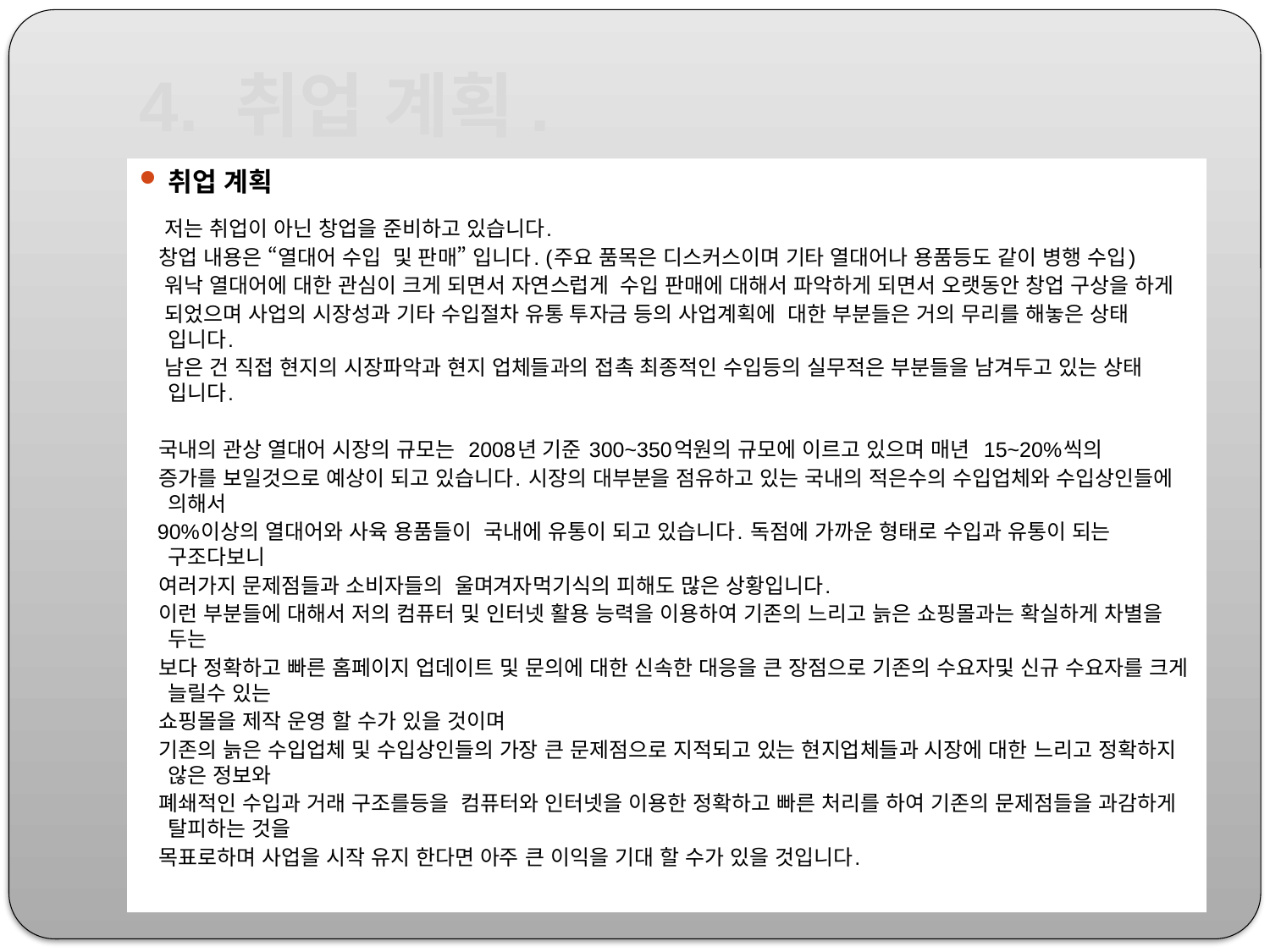

# 4. 취업 계획.
취업 계획

    저는 취업이 아닌 창업을 준비하고 있습니다.
   창업 내용은 “열대어 수입  및 판매” 입니다. (주요 품목은 디스커스이며 기타 열대어나 용품등도 같이 병행 수입)
    워낙 열대어에 대한 관심이 크게 되면서 자연스럽게  수입 판매에 대해서 파악하게 되면서 오랫동안 창업 구상을 하게
    되었으며 사업의 시장성과 기타 수입절차 유통 투자금 등의 사업계획에  대한 부분들은 거의 무리를 해놓은 상태 입니다.
    남은 건 직접 현지의 시장파악과 현지 업체들과의 접촉 최종적인 수입등의 실무적은 부분들을 남겨두고 있는 상태 입니다.

   국내의 관상 열대어 시장의 규모는  2008년 기준 300~350억원의 규모에 이르고 있으며 매년  15~20%씩의
   증가를 보일것으로 예상이 되고 있습니다. 시장의 대부분을 점유하고 있는 국내의 적은수의 수입업체와 수입상인들에 의해서
   90%이상의 열대어와 사육 용품들이  국내에 유통이 되고 있습니다. 독점에 가까운 형태로 수입과 유통이 되는 구조다보니
   여러가지 문제점들과 소비자들의  울며겨자먹기식의 피해도 많은 상황입니다.
   이런 부분들에 대해서 저의 컴퓨터 및 인터넷 활용 능력을 이용하여 기존의 느리고 늙은 쇼핑몰과는 확실하게 차별을 두는
   보다 정확하고 빠른 홈페이지 업데이트 및 문의에 대한 신속한 대응을 큰 장점으로 기존의 수요자및 신규 수요자를 크게 늘릴수 있는
   쇼핑몰을 제작 운영 할 수가 있을 것이며
   기존의 늙은 수입업체 및 수입상인들의 가장 큰 문제점으로 지적되고 있는 현지업체들과 시장에 대한 느리고 정확하지 않은 정보와
   폐쇄적인 수입과 거래 구조를등을  컴퓨터와 인터넷을 이용한 정확하고 빠른 처리를 하여 기존의 문제점들을 과감하게 탈피하는 것을
   목표로하며 사업을 시작 유지 한다면 아주 큰 이익을 기대 할 수가 있을 것입니다.